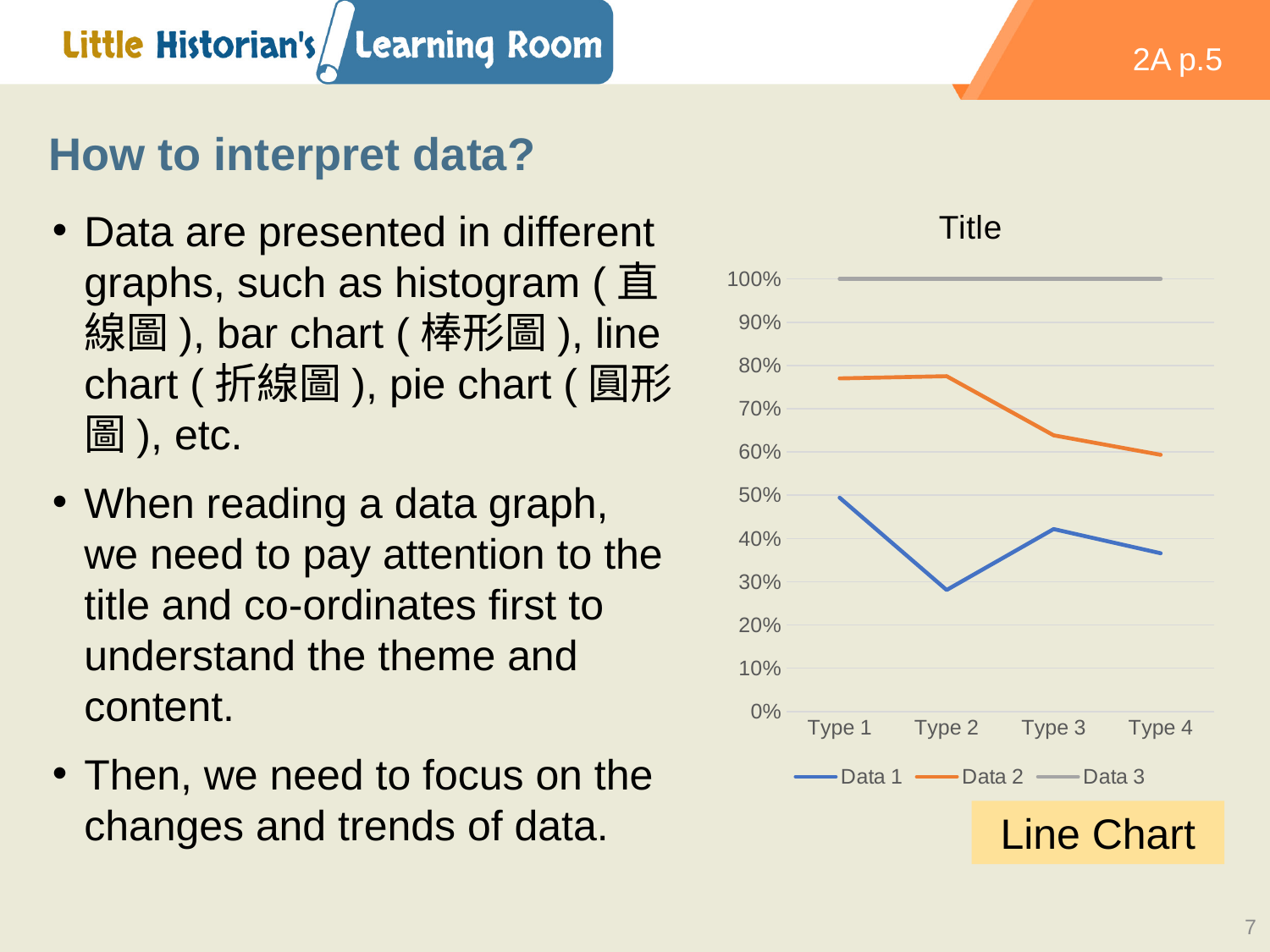

2A p.5
How to interpret data?

### Chart: Title

| Category | Data 1 | Data 2 | Data 3 |
|---|---|---|---|
| Type 1 | 4.3 | 2.4 | 2.0 |
| Type 2 | 2.5 | 4.4 | 2.0 |
| Type 3 | 3.5 | 1.8 | 3.0 |
| Type 4 | 4.5 | 2.8 | 5.0 |
Line Chart
Data are presented in different graphs, such as histogram (直線圖), bar chart (棒形圖), line chart (折線圖), pie chart (圓形圖), etc.
When reading a data graph, we need to pay attention to the title and co-ordinates first to understand the theme and content.
Then, we need to focus on the changes and trends of data.
7